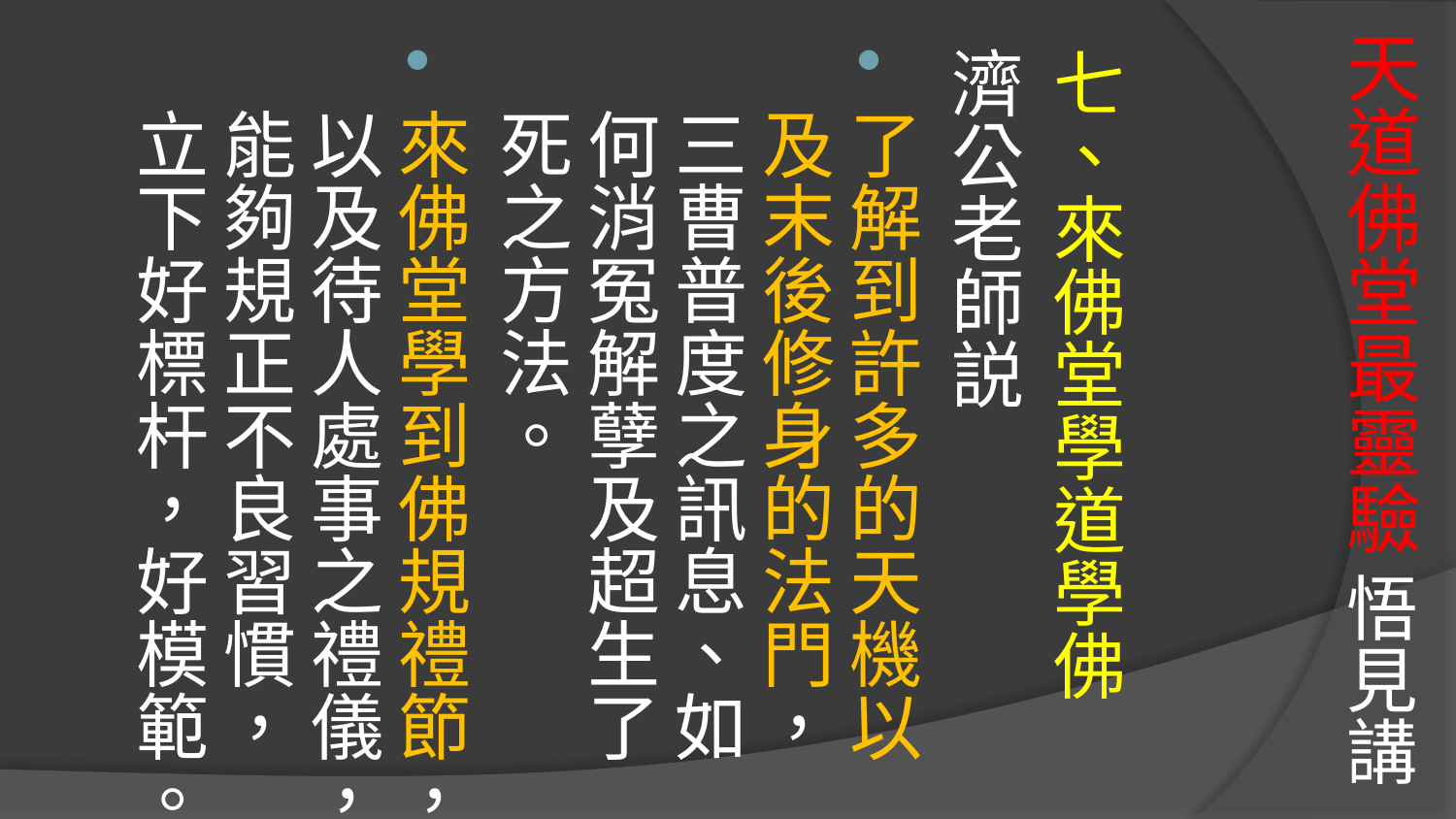

# 天道佛堂最靈驗 悟見講
七、來佛堂學道學佛
濟公老師説
了解到許多的天機以及末後修身的法門，三曹普度之訊息、如何消冤解孽及超生了死之方法。
來佛堂學到佛規禮節，以及待人處事之禮儀，能夠規正不良習慣，立下好標杆，好模範。